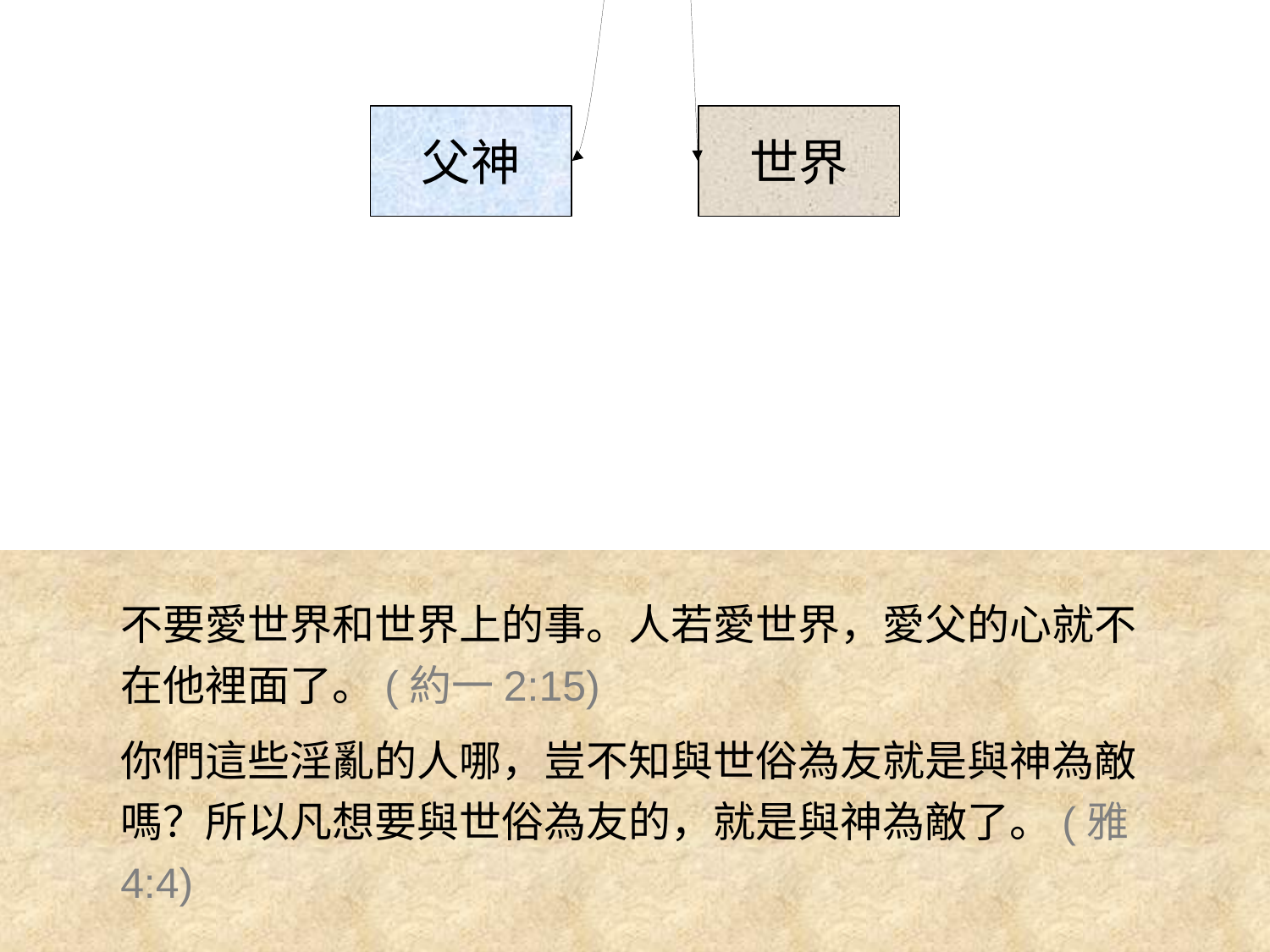

父神

世界

不要愛世界和世界上的事。人若愛世界，愛父的心就不在他裡面了。(約一2:15)
你們這些淫亂的人哪，豈不知與世俗為友就是與神為敵嗎？所以凡想要與世俗為友的，就是與神為敵了。(雅4:4)